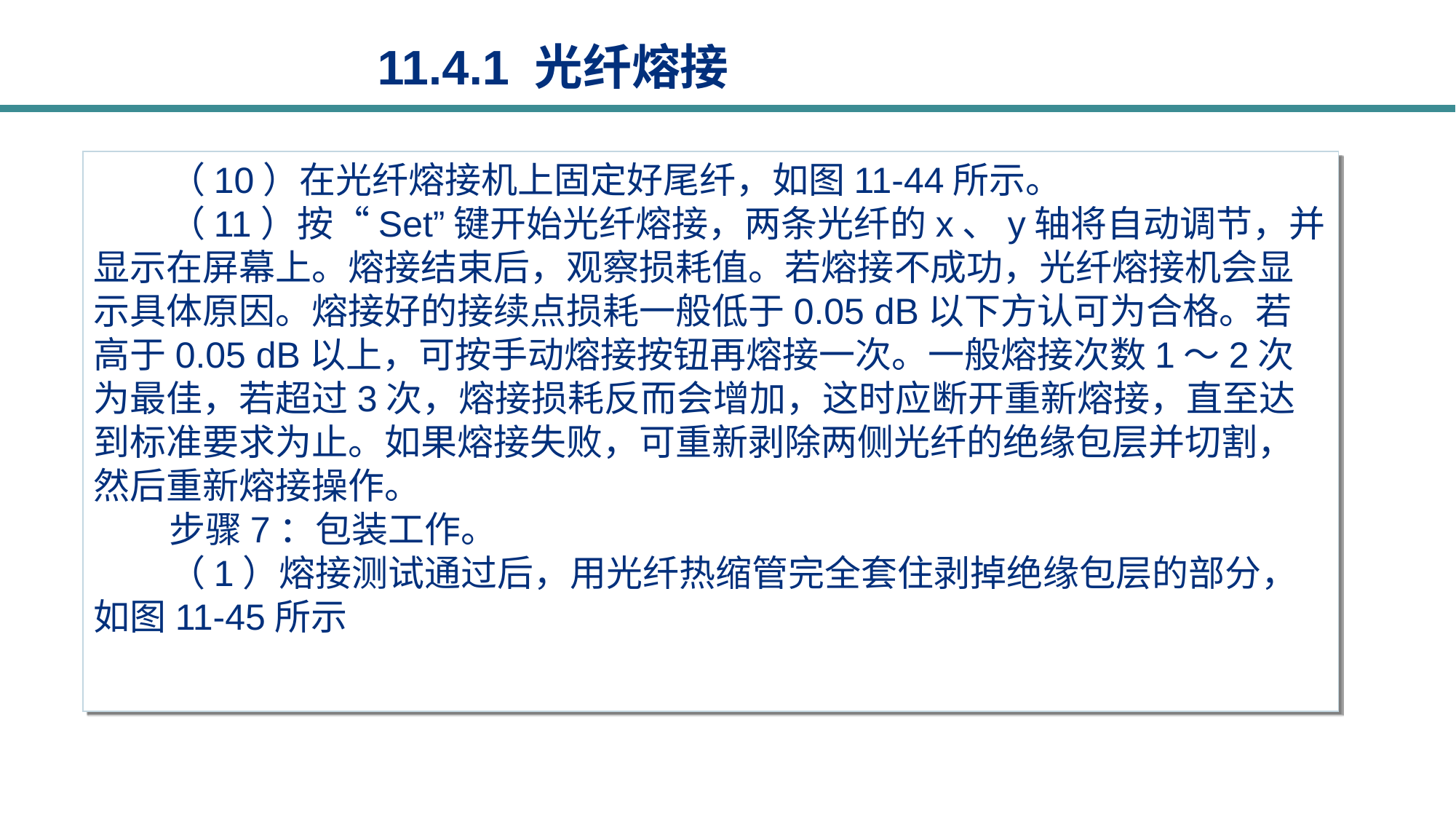

11.4.1 光纤熔接
（10）在光纤熔接机上固定好尾纤，如图11-44所示。
（11）按“Set”键开始光纤熔接，两条光纤的x、y轴将自动调节，并显示在屏幕上。熔接结束后，观察损耗值。若熔接不成功，光纤熔接机会显示具体原因。熔接好的接续点损耗一般低于0.05 dB以下方认可为合格。若高于0.05 dB以上，可按手动熔接按钮再熔接一次。一般熔接次数1～2次为最佳，若超过3次，熔接损耗反而会增加，这时应断开重新熔接，直至达到标准要求为止。如果熔接失败，可重新剥除两侧光纤的绝缘包层并切割，然后重新熔接操作。
步骤7：包装工作。
（1）熔接测试通过后，用光纤热缩管完全套住剥掉绝缘包层的部分，如图11-45所示